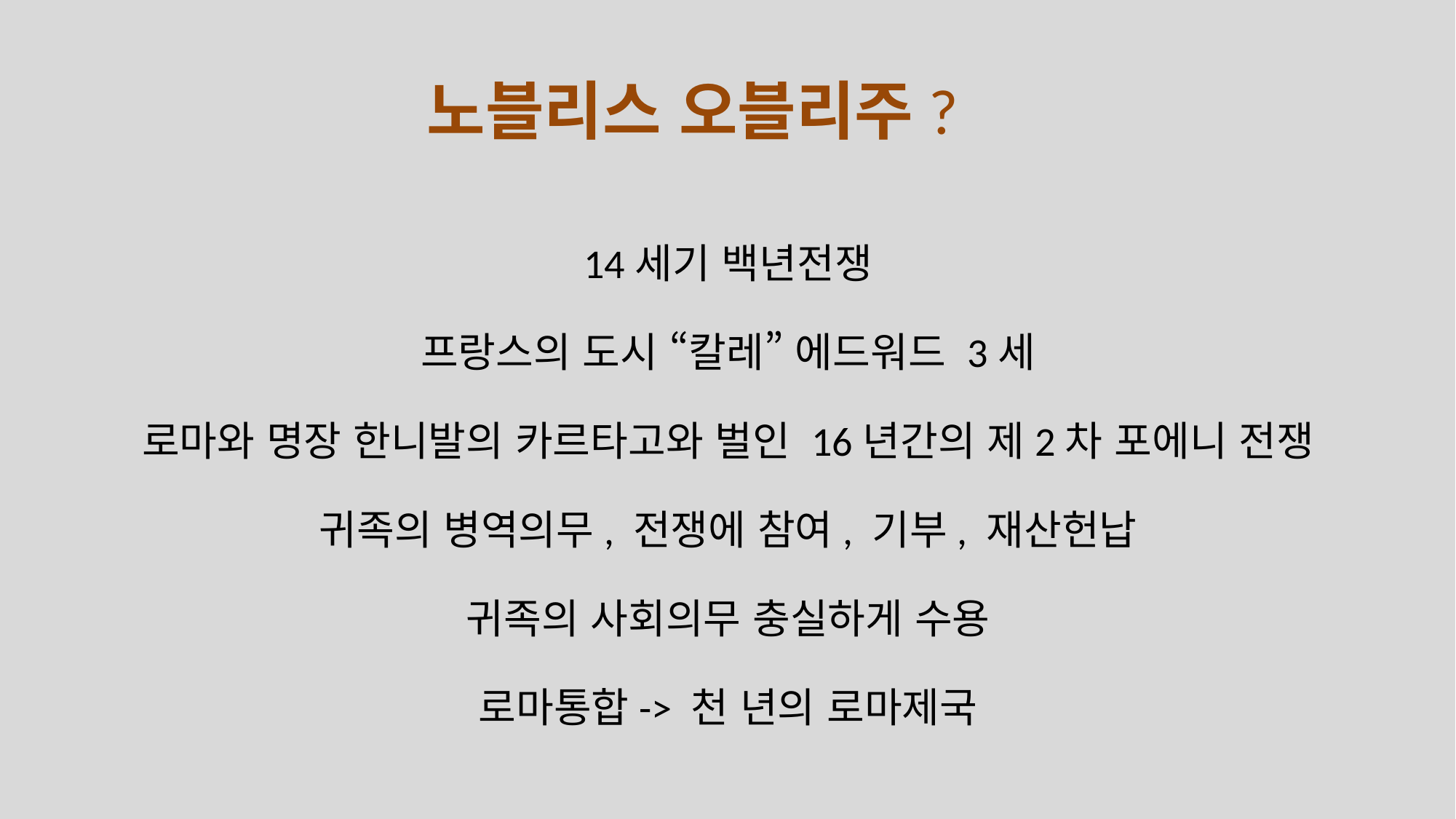

노블리스 오블리주?

14세기 백년전쟁
프랑스의 도시 “칼레” 에드워드 3세
로마와 명장 한니발의 카르타고와 벌인 16년간의 제2차 포에니 전쟁
귀족의 병역의무, 전쟁에 참여, 기부, 재산헌납
귀족의 사회의무 충실하게 수용
로마통합-> 천 년의 로마제국